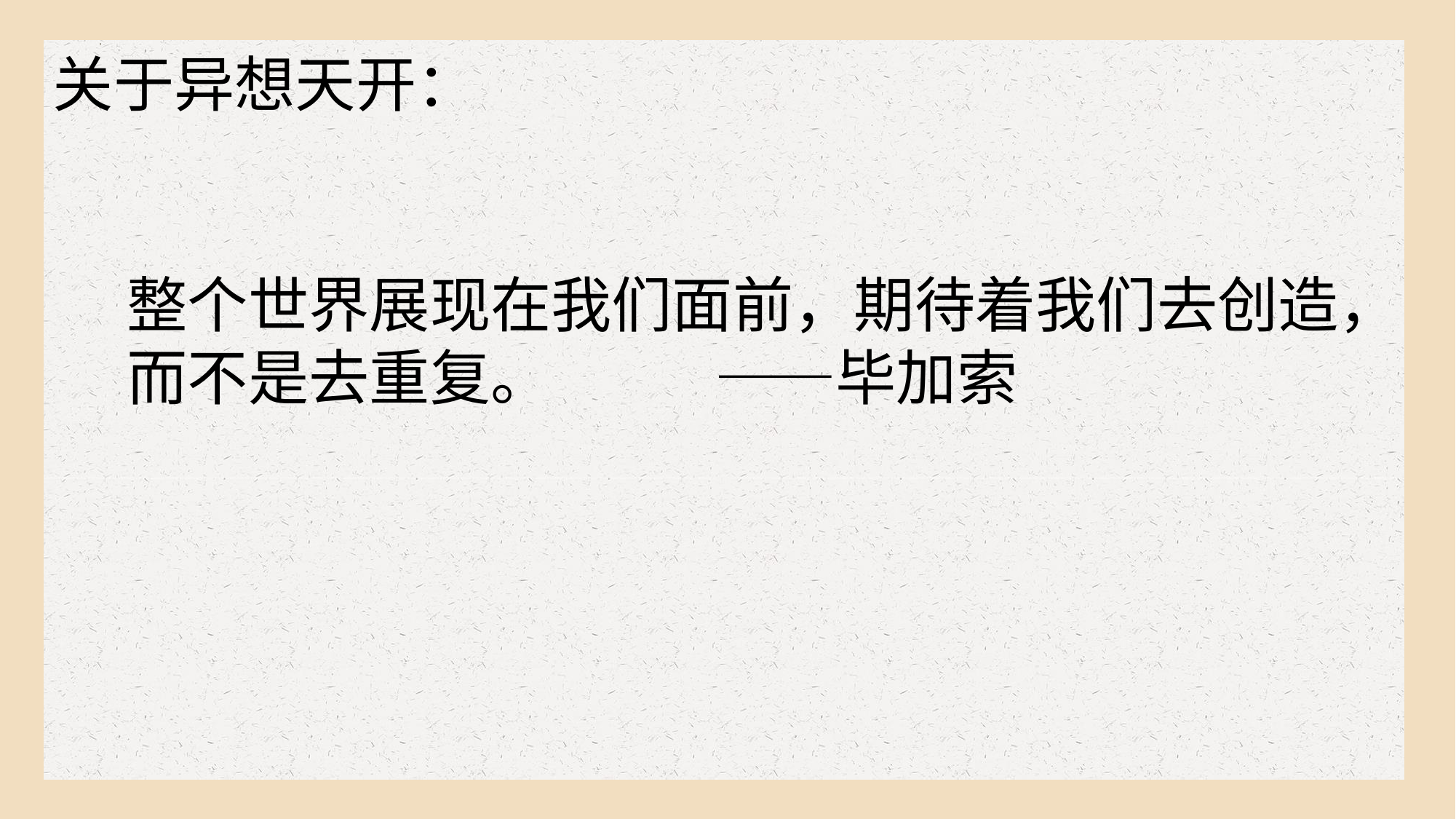

关于异想天开：
整个世界展现在我们面前，期待着我们去创造，而不是去重复。            ——毕加索